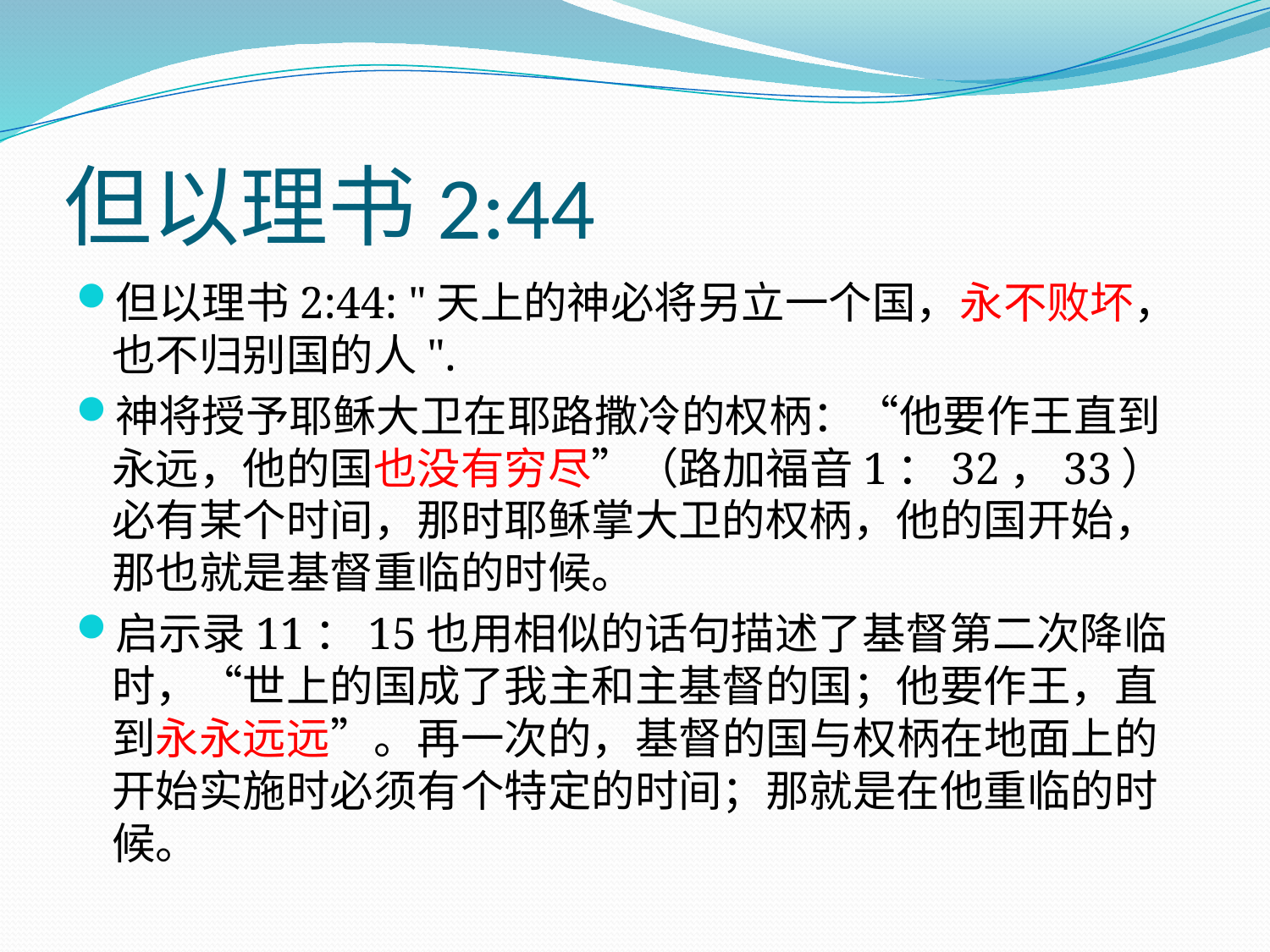

# 但以理书2:44
但以理书2:44: "天上的神必将另立一个国，永不败坏，也不归别国的人".
神将授予耶稣大卫在耶路撒冷的权柄：“他要作王直到永远，他的国也没有穷尽”（路加福音1：32，33）必有某个时间，那时耶稣掌大卫的权柄，他的国开始，那也就是基督重临的时候。
启示录11：15也用相似的话句描述了基督第二次降临时，“世上的国成了我主和主基督的国；他要作王，直到永永远远”。再一次的，基督的国与权柄在地面上的开始实施时必须有个特定的时间；那就是在他重临的时候。